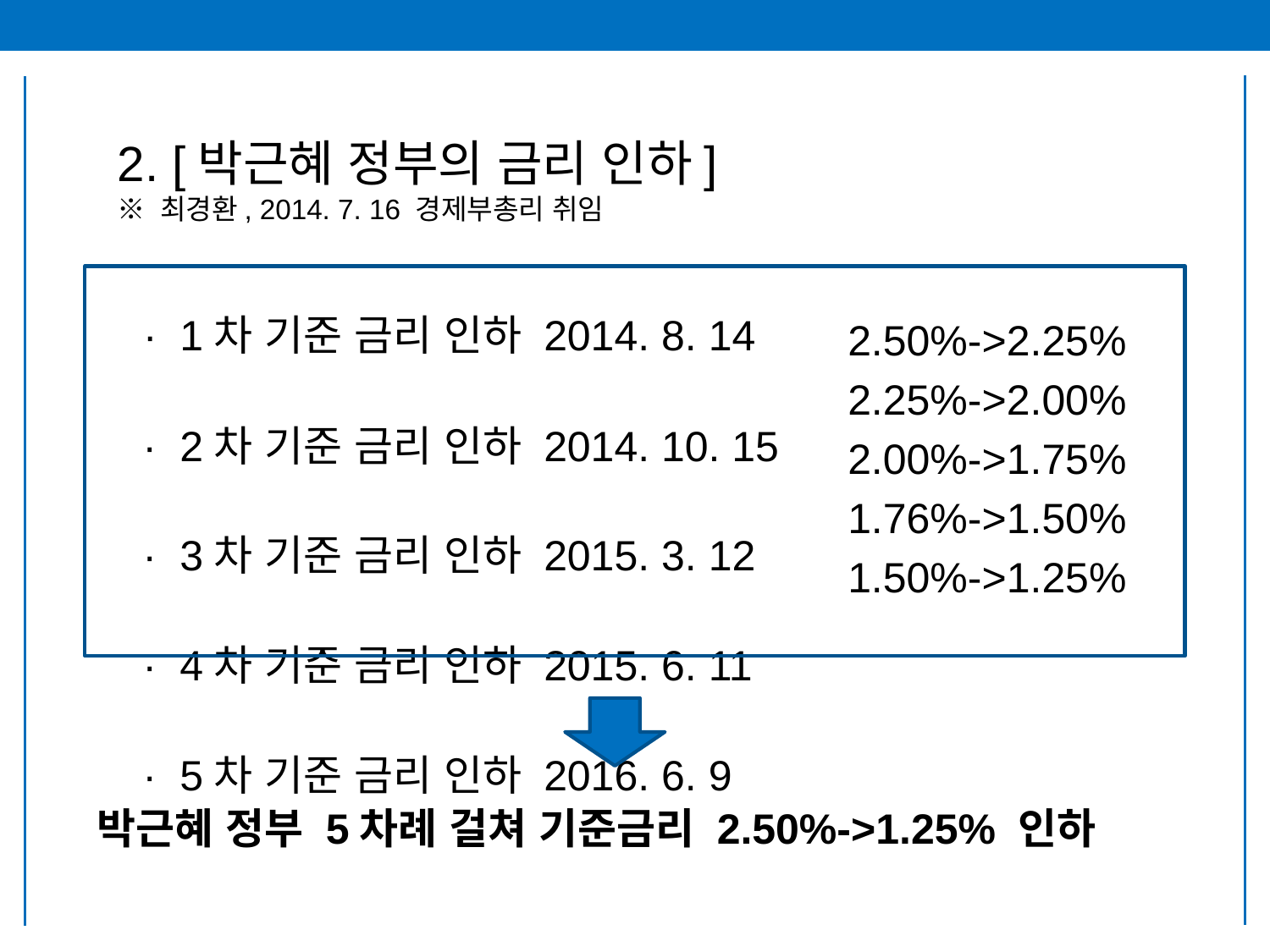

2. [박근혜 정부의 금리 인하]
※ 최경환, 2014. 7. 16 경제부총리 취임

         ∙  1차 기준 금리 인하 2014. 8. 14
         ∙  2차 기준 금리 인하 2014. 10. 15
         ∙  3차 기준 금리 인하 2015. 3. 12
         ∙  4차 기준 금리 인하 2015. 6. 11
         ∙  5차 기준 금리 인하 2016. 6. 9

2.50%->2.25%
2.25%->2.00%
2.00%->1.75%
1.76%->1.50%
1.50%->1.25%

박근혜 정부 5차례 걸쳐 기준금리 2.50%->1.25% 인하